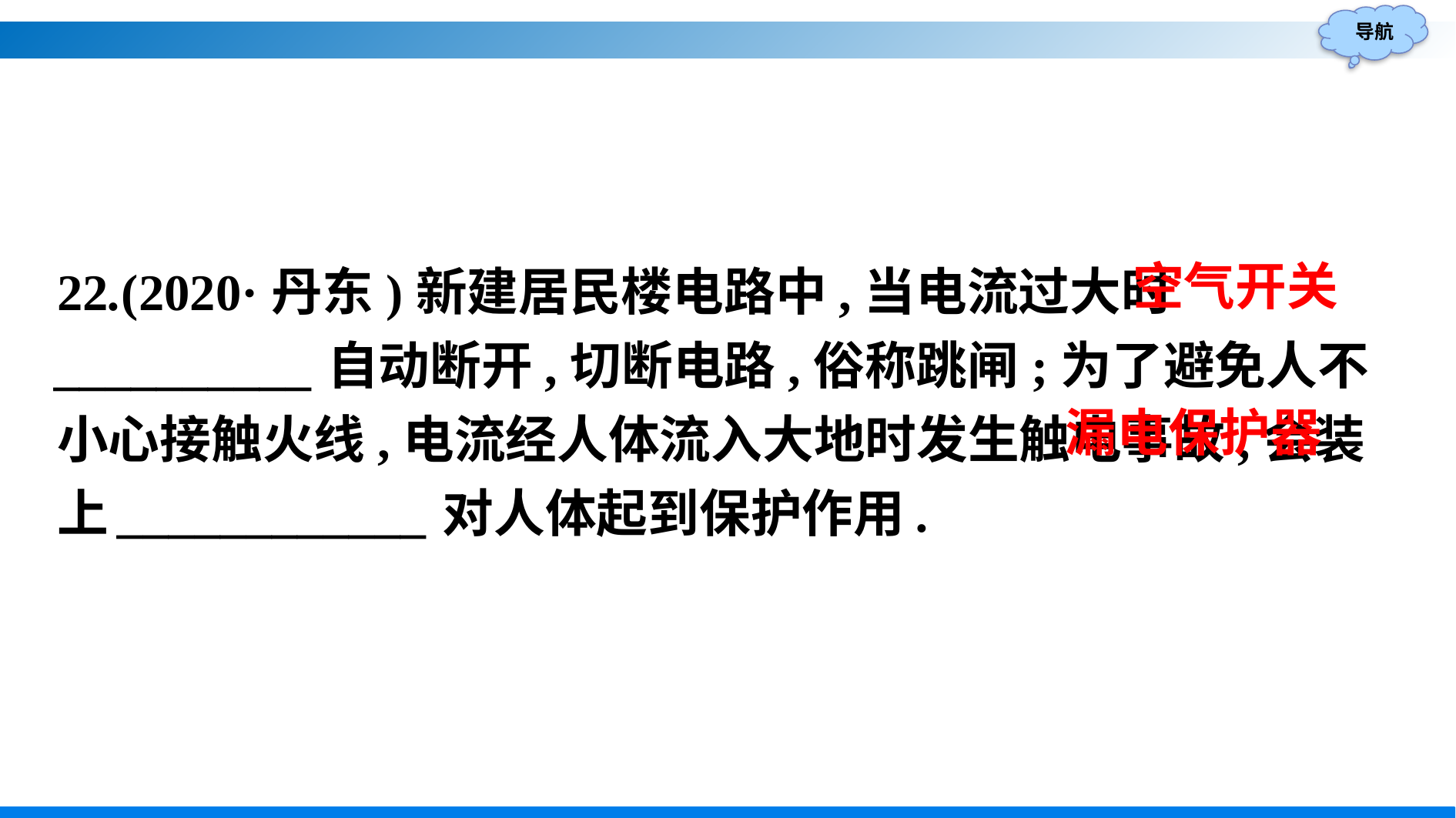

22.(2020·丹东)新建居民楼电路中,当电流过大时__________自动断开,切断电路,俗称跳闸;为了避免人不小心接触火线,电流经人体流入大地时发生触电事故,会装上____________对人体起到保护作用.
空气开关
漏电保护器